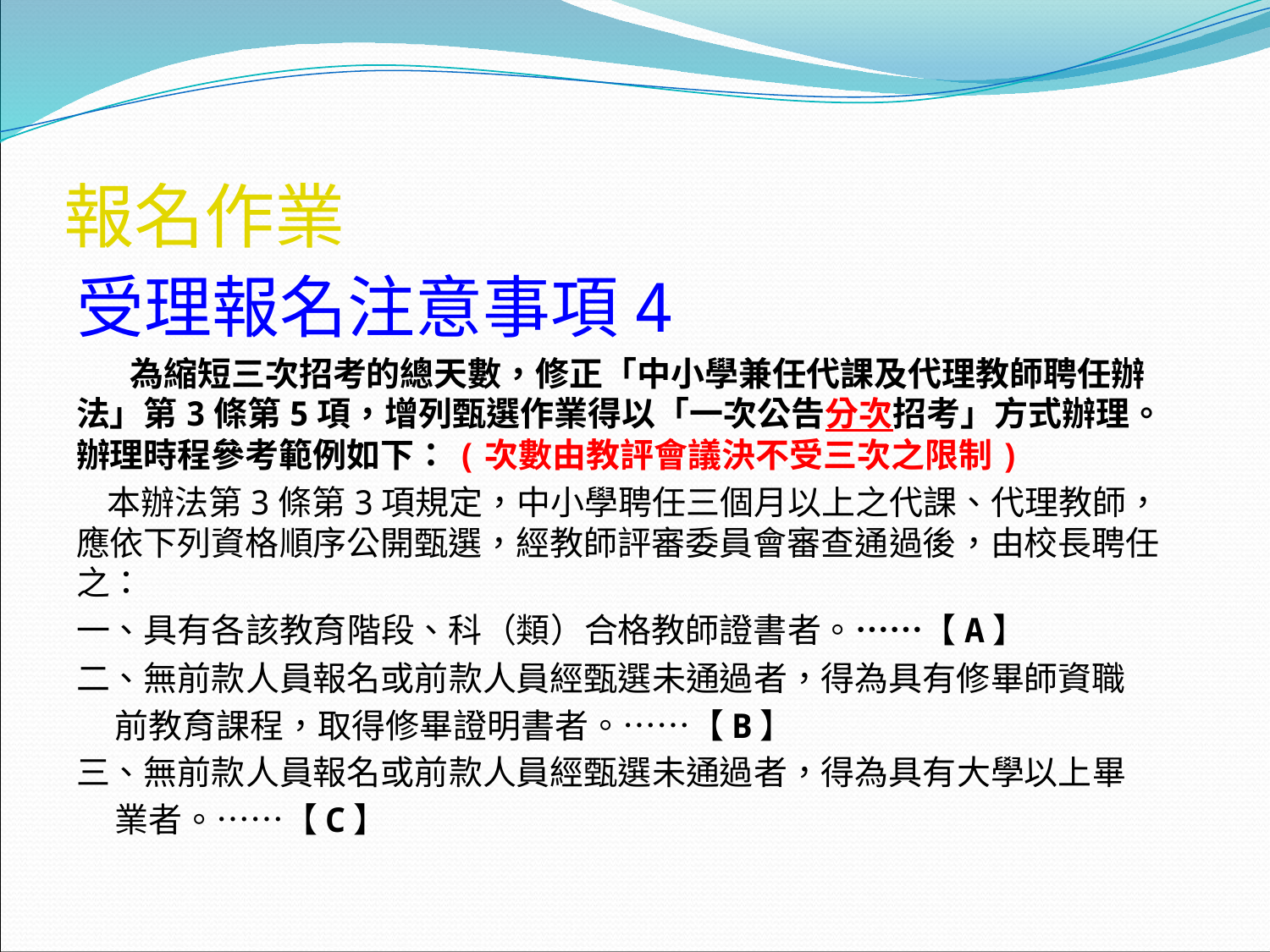

# 報名作業
受理報名注意事項4
      為縮短三次招考的總天數，修正「中小學兼任代課及代理教師聘任辦法」第3條第5項，增列甄選作業得以「一次公告分次招考」方式辦理。辦理時程參考範例如下：(次數由教評會議決不受三次之限制)
   本辦法第3條第3項規定，中小學聘任三個月以上之代課、代理教師，應依下列資格順序公開甄選，經教師評審委員會審查通過後，由校長聘任之：
一、具有各該教育階段、科（類）合格教師證書者。……【A】
二、無前款人員報名或前款人員經甄選未通過者，得為具有修畢師資職
    前教育課程，取得修畢證明書者。……【B】
三、無前款人員報名或前款人員經甄選未通過者，得為具有大學以上畢
    業者。……【C】